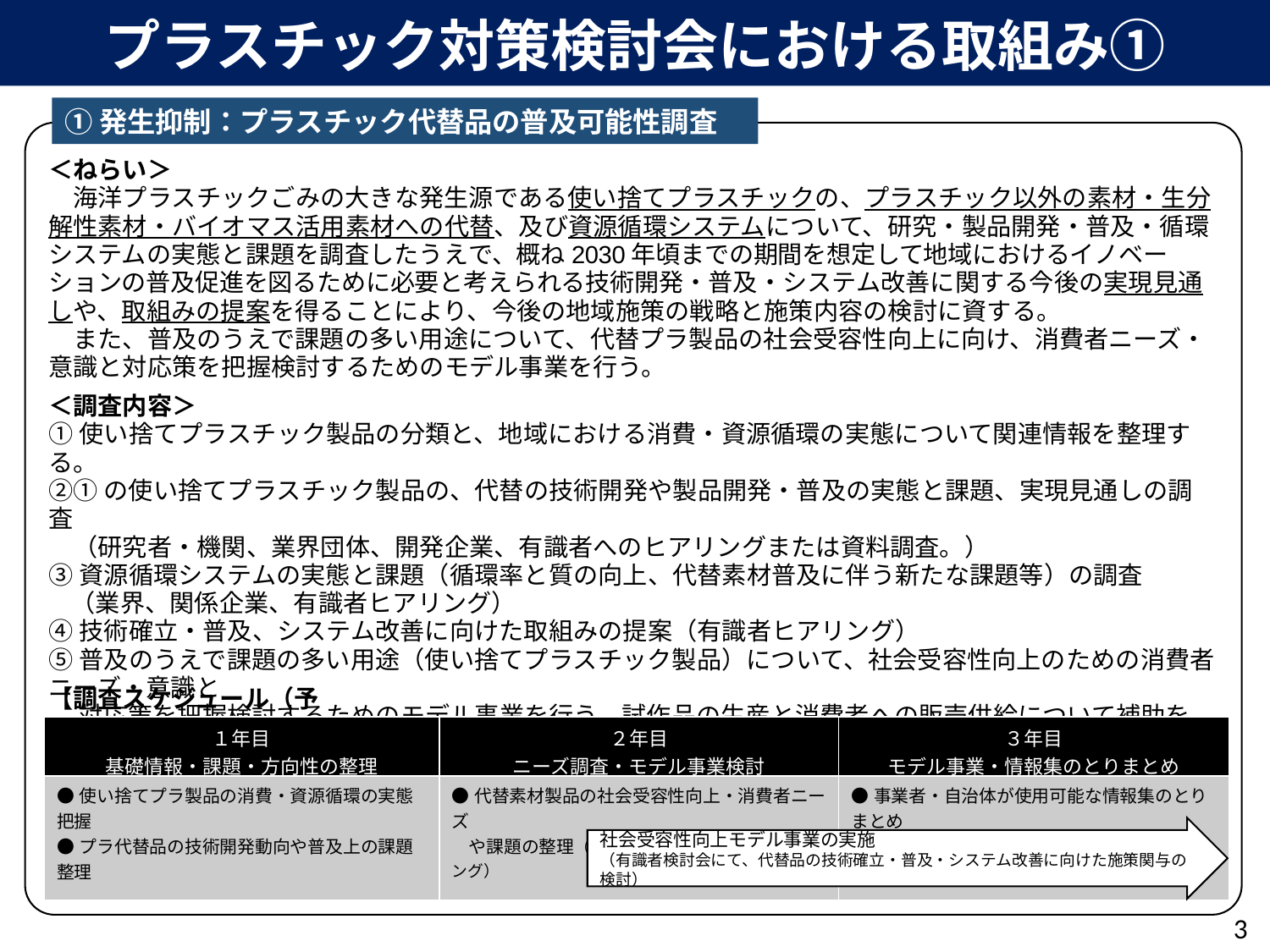

プラスチック対策検討会における取組み①
①発生抑制：プラスチック代替品の普及可能性調査

＜ねらい＞
　海洋プラスチックごみの大きな発生源である使い捨てプラスチックの、プラスチック以外の素材・生分解性素材・バイオマス活用素材への代替、及び資源循環システムについて、研究・製品開発・普及・循環システムの実態と課題を調査したうえで、概ね2030年頃までの期間を想定して地域におけるイノベーションの普及促進を図るために必要と考えられる技術開発・普及・システム改善に関する今後の実現見通しや、取組みの提案を得ることにより、今後の地域施策の戦略と施策内容の検討に資する。
　また、普及のうえで課題の多い用途について、代替プラ製品の社会受容性向上に向け、消費者ニーズ・意識と対応策を把握検討するためのモデル事業を行う。
＜調査内容＞
①使い捨てプラスチック製品の分類と、地域における消費・資源循環の実態について関連情報を整理する。
②①の使い捨てプラスチック製品の、代替の技術開発や製品開発・普及の実態と課題、実現見通しの調査
　（研究者・機関、業界団体、開発企業、有識者へのヒアリングまたは資料調査。）
③資源循環システムの実態と課題（循環率と質の向上、代替素材普及に伴う新たな課題等）の調査
   （業界、関係企業、有識者ヒアリング）
④技術確立・普及、システム改善に向けた取組みの提案（有識者ヒアリング）
⑤普及のうえで課題の多い用途（使い捨てプラスチック製品）について、社会受容性向上のための消費者ニーズ・意識と
　 対応策を把握検討するためのモデル事業を行う。試作品の生産と消費者への販売供給について補助を行うとともに、
　 各種調査を行う。

【調査スケジュール（予定）】
| １年目 基礎情報・課題・方向性の整理 | ２年目 ニーズ調査・モデル事業検討 | ３年目 モデル事業・情報集のとりまとめ |
| --- | --- | --- |
| ●使い捨てプラ製品の消費・資源循環の実態把握 ●プラ代替品の技術開発動向や普及上の課題整理 | ●代替素材製品の社会受容性向上・消費者ニーズ　 や課題の整理（有識者・企業・業界団体ヒアリング） | ●事業者・自治体が使用可能な情報集のとりまとめ |
社会受容性向上モデル事業の実施
（有識者検討会にて、代替品の技術確立・普及・システム改善に向けた施策関与の検討）
3